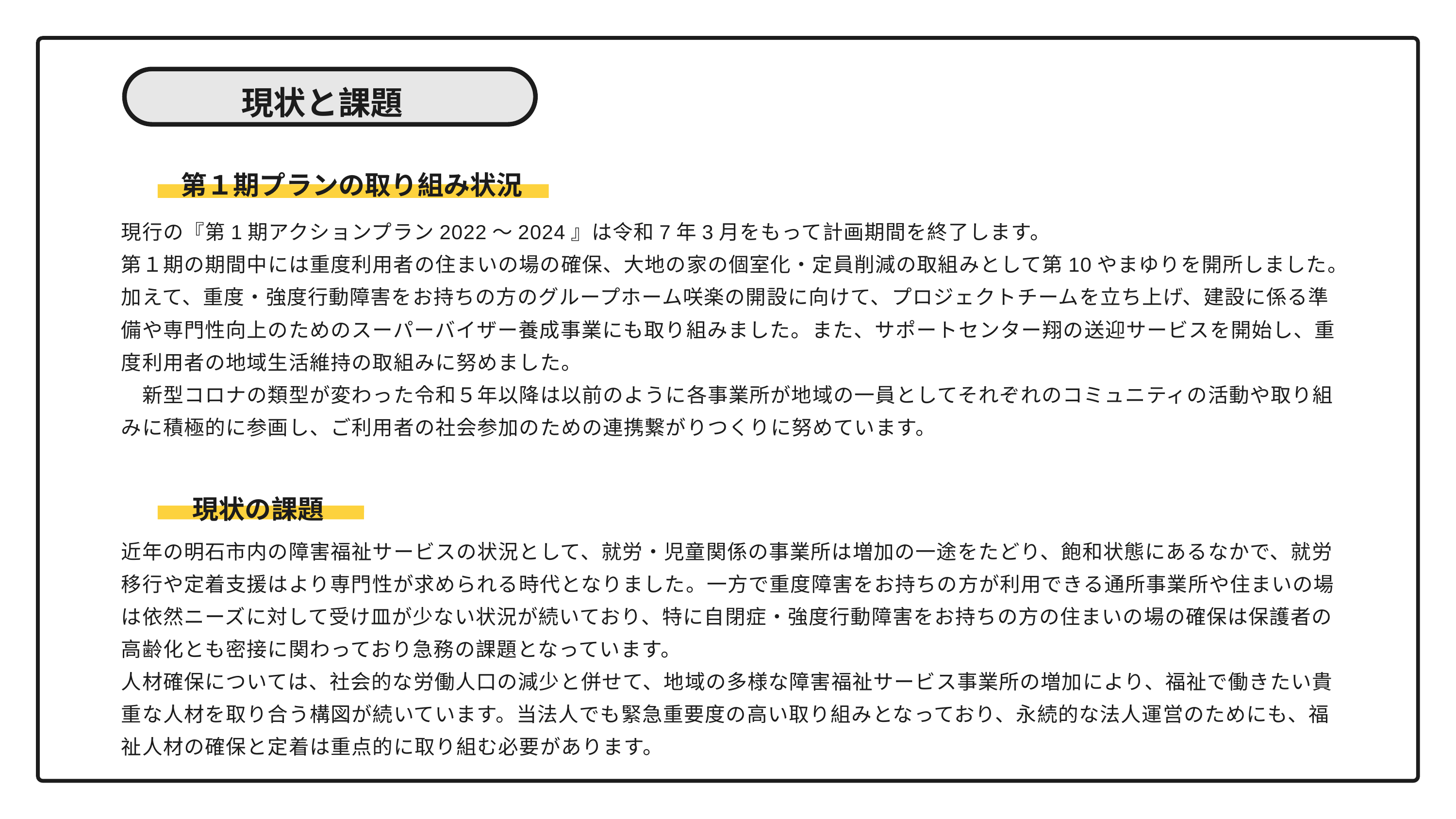

現状と課題
第１期プランの取り組み状況

現行の『第1期アクションプラン2022～2024』は令和7年3月をもって計画期間を終了します。
第１期の期間中には重度利用者の住まいの場の確保、大地の家の個室化・定員削減の取組みとして第10やまゆりを開所しました。加えて、重度・強度行動障害をお持ちの方のグループホーム咲楽の開設に向けて、プロジェクトチームを立ち上げ、建設に係る準備や専門性向上のためのスーパーバイザー養成事業にも取り組みました。また、サポートセンター翔の送迎サービスを開始し、重度利用者の地域生活維持の取組みに努めました。
　新型コロナの類型が変わった令和５年以降は以前のように各事業所が地域の一員としてそれぞれのコミュニティの活動や取り組みに積極的に参画し、ご利用者の社会参加のための連携繋がりつくりに努めています。
現状の課題

近年の明石市内の障害福祉サービスの状況として、就労・児童関係の事業所は増加の一途をたどり、飽和状態にあるなかで、就労移行や定着支援はより専門性が求められる時代となりました。一方で重度障害をお持ちの方が利用できる通所事業所や住まいの場は依然ニーズに対して受け皿が少ない状況が続いており、特に自閉症・強度行動障害をお持ちの方の住まいの場の確保は保護者の高齢化とも密接に関わっており急務の課題となっています。
人材確保については、社会的な労働人口の減少と併せて、地域の多様な障害福祉サービス事業所の増加により、福祉で働きたい貴重な人材を取り合う構図が続いています。当法人でも緊急重要度の高い取り組みとなっており、永続的な法人運営のためにも、福祉人材の確保と定着は重点的に取り組む必要があります。